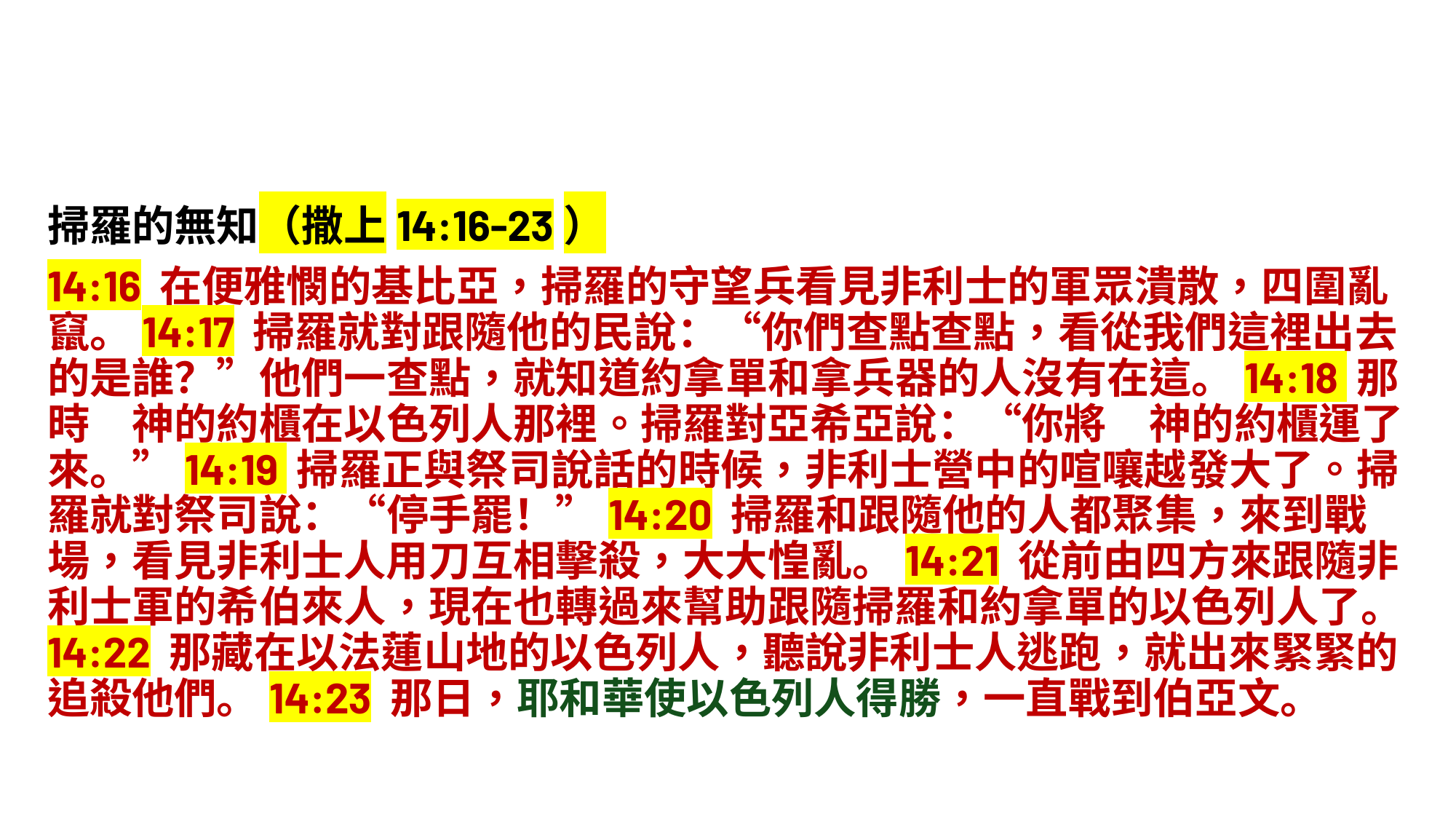

掃羅的無知（撒上14:16-23）
14:16 在便雅憫的基比亞，掃羅的守望兵看見非利士的軍眾潰散，四圍亂竄。14:17 掃羅就對跟隨他的民說：“你們查點查點，看從我們這裡出去的是誰？”他們一查點，就知道約拿單和拿兵器的人沒有在這。14:18 那時　神的約櫃在以色列人那裡。掃羅對亞希亞說：“你將　神的約櫃運了來。”14:19 掃羅正與祭司說話的時候，非利士營中的喧嚷越發大了。掃羅就對祭司說：“停手罷！”14:20 掃羅和跟隨他的人都聚集，來到戰場，看見非利士人用刀互相擊殺，大大惶亂。14:21 從前由四方來跟隨非利士軍的希伯來人，現在也轉過來幫助跟隨掃羅和約拿單的以色列人了。14:22 那藏在以法蓮山地的以色列人，聽說非利士人逃跑，就出來緊緊的追殺他們。14:23 那日，耶和華使以色列人得勝，一直戰到伯亞文。